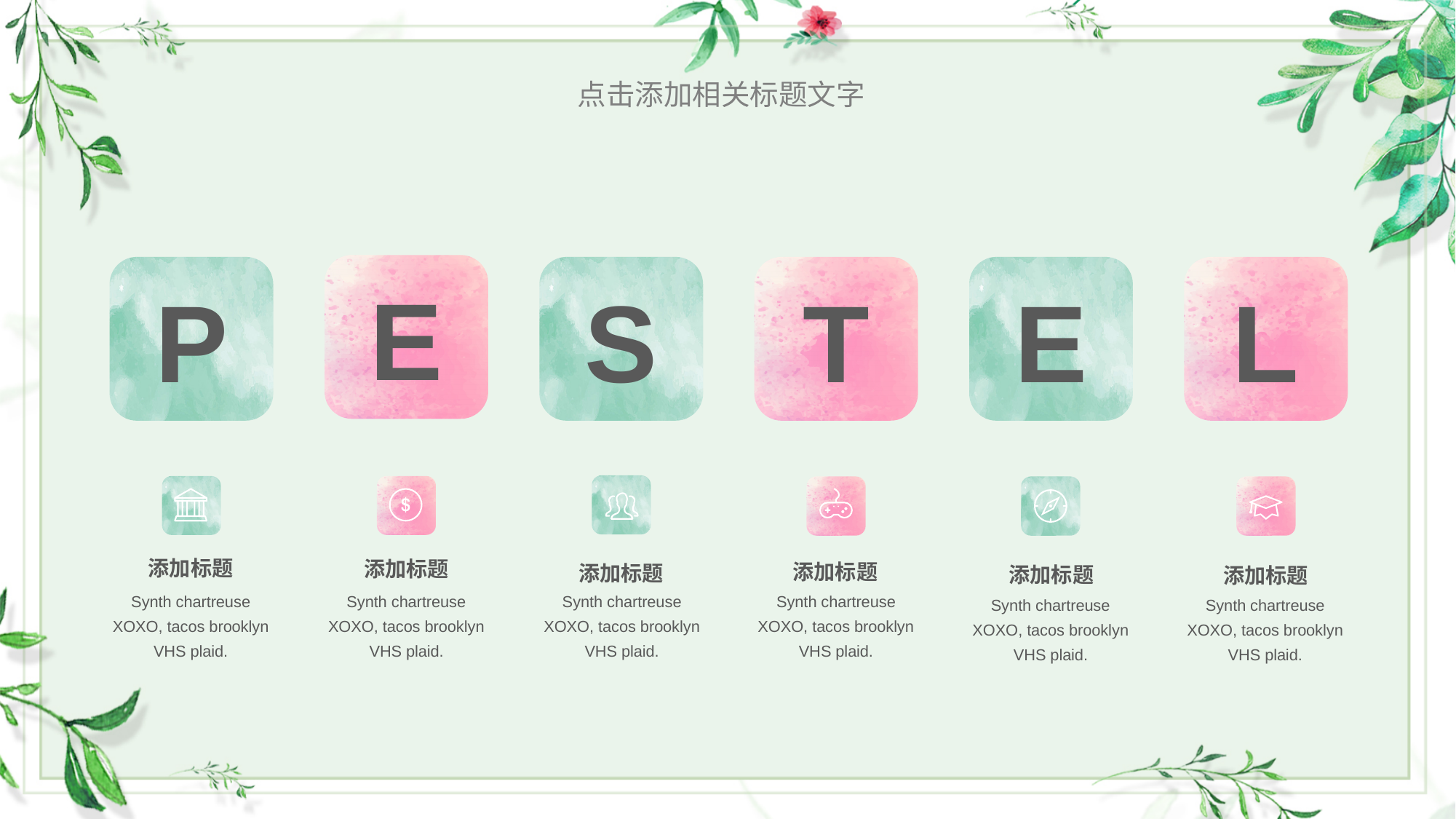

点击添加相关标题文字
E
P
S
T
E
L

添加标题
Synth chartreuse XOXO, tacos brooklyn VHS plaid.

添加标题
Synth chartreuse XOXO, tacos brooklyn VHS plaid.

Synth chartreuse XOXO, tacos brooklyn VHS plaid.
添加标题

添加标题
Synth chartreuse XOXO, tacos brooklyn VHS plaid.

添加标题
Synth chartreuse XOXO, tacos brooklyn VHS plaid.

添加标题
Synth chartreuse XOXO, tacos brooklyn VHS plaid.